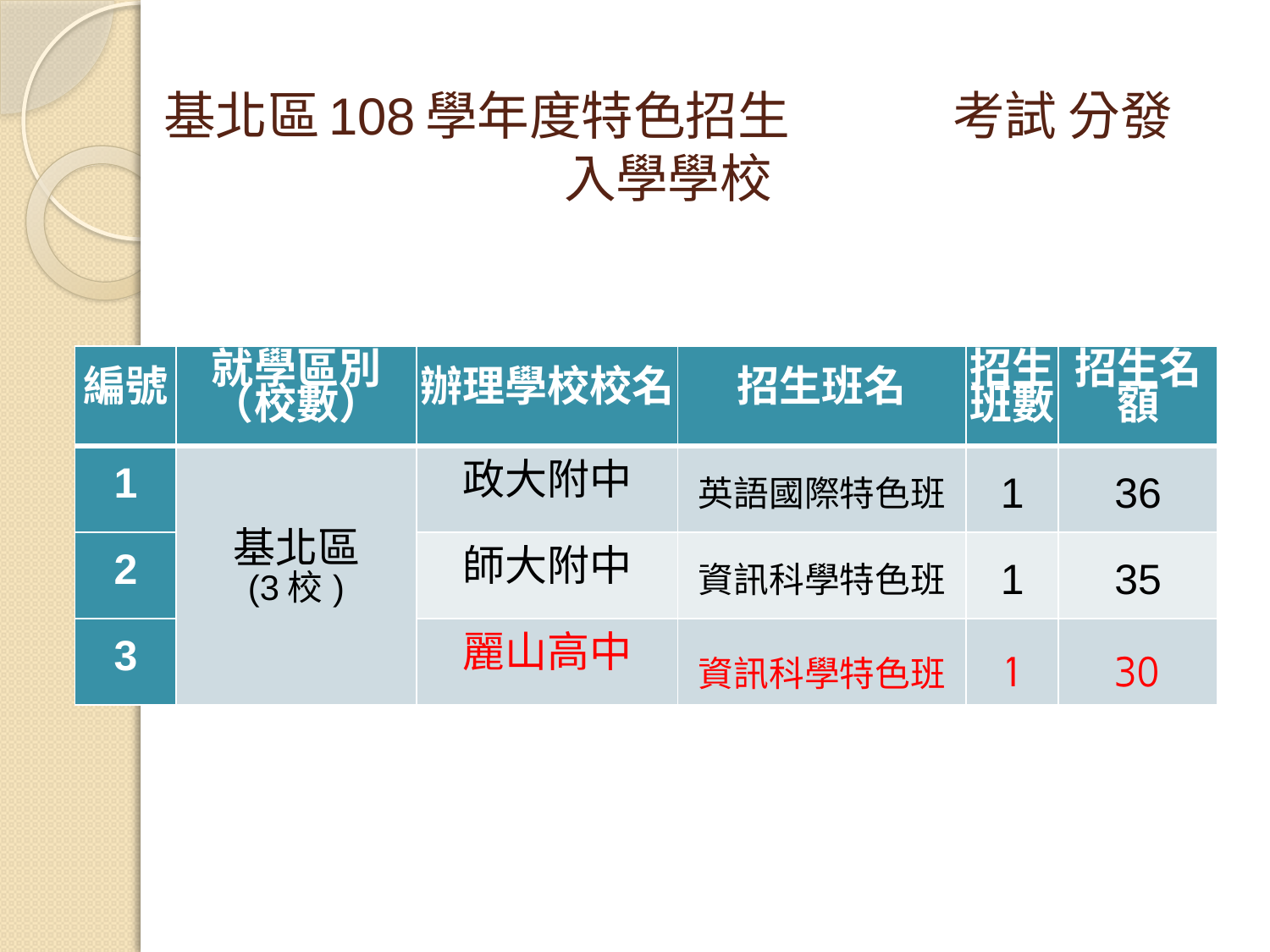

# 基北區108學年度特色招生              考試 分發入學學校
| 編號 | 就學區別（校數） | 辦理學校校名 | 招生班名 | 招生班數 | 招生名額 |
| --- | --- | --- | --- | --- | --- |
| 1 | 基北區 (3校) | 政大附中 | 英語國際特色班 | 1 | 36 |
| 2 |  | 師大附中 | 資訊科學特色班 | 1 | 35 |
| 3 |  | 麗山高中 | 資訊科學特色班 | 1 | 30 |